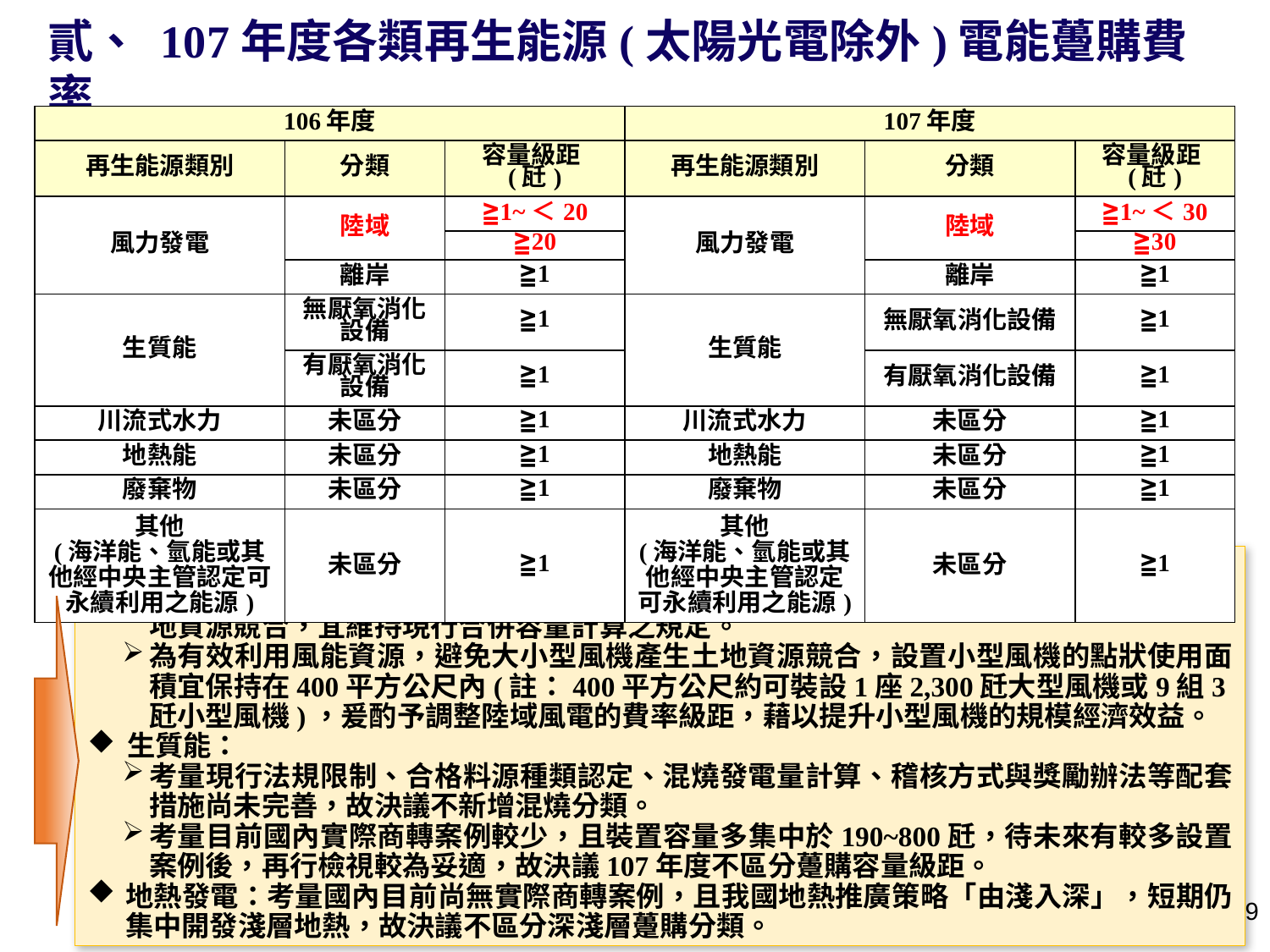

貳、 107年度各類再生能源(太陽光電除外)電能躉購費率
四、躉購分類與容量級距
| 106年度 |  |  | 107年度 |  |  |
| --- | --- | --- | --- | --- | --- |
| 再生能源類別 | 分類 | 容量級距(瓩) | 再生能源類別 | 分類 | 容量級距(瓩) |
| 風力發電 | 陸域 | ≧1~＜20 | 風力發電 | 陸域 | ≧1~＜30 |
|  |  | ≧20 |  |  | ≧30 |
|  | 離岸 | ≧1 |  | 離岸 | ≧1 |
| 生質能 | 無厭氧消化設備 | ≧1 | 生質能 | 無厭氧消化設備 | ≧1 |
|  | 有厭氧消化設備 | ≧1 |  | 有厭氧消化設備 | ≧1 |
| 川流式水力 | 未區分 | ≧1 | 川流式水力 | 未區分 | ≧1 |
| 地熱能 | 未區分 | ≧1 | 地熱能 | 未區分 | ≧1 |
| 廢棄物 | 未區分 | ≧1 | 廢棄物 | 未區分 | ≧1 |
| 其他 (海洋能、氫能或其他經中央主管認定可永續利用之能源) | 未區分 | ≧1 | 其他 (海洋能、氫能或其他經中央主管認定可永續利用之能源) | 未區分 | ≧1 |
陸域風電：
為避免再生能源發電設備設置者將土地過度分割，導致小型風機與陸域大型風機產生土地資源競合，宜維持現行合併容量計算之規定。
為有效利用風能資源，避免大小型風機產生土地資源競合，設置小型風機的點狀使用面積宜保持在400平方公尺內(註：400平方公尺約可裝設1座2,300瓩大型風機或9組3瓩小型風機)，爰酌予調整陸域風電的費率級距，藉以提升小型風機的規模經濟效益。
生質能：
考量現行法規限制、合格料源種類認定、混燒發電量計算、稽核方式與獎勵辦法等配套措施尚未完善，故決議不新增混燒分類。
考量目前國內實際商轉案例較少，且裝置容量多集中於190~800瓩，待未來有較多設置案例後，再行檢視較為妥適，故決議107年度不區分躉購容量級距。
地熱發電：考量國內目前尚無實際商轉案例，且我國地熱推廣策略「由淺入深」，短期仍集中開發淺層地熱，故決議不區分深淺層躉購分類。

9